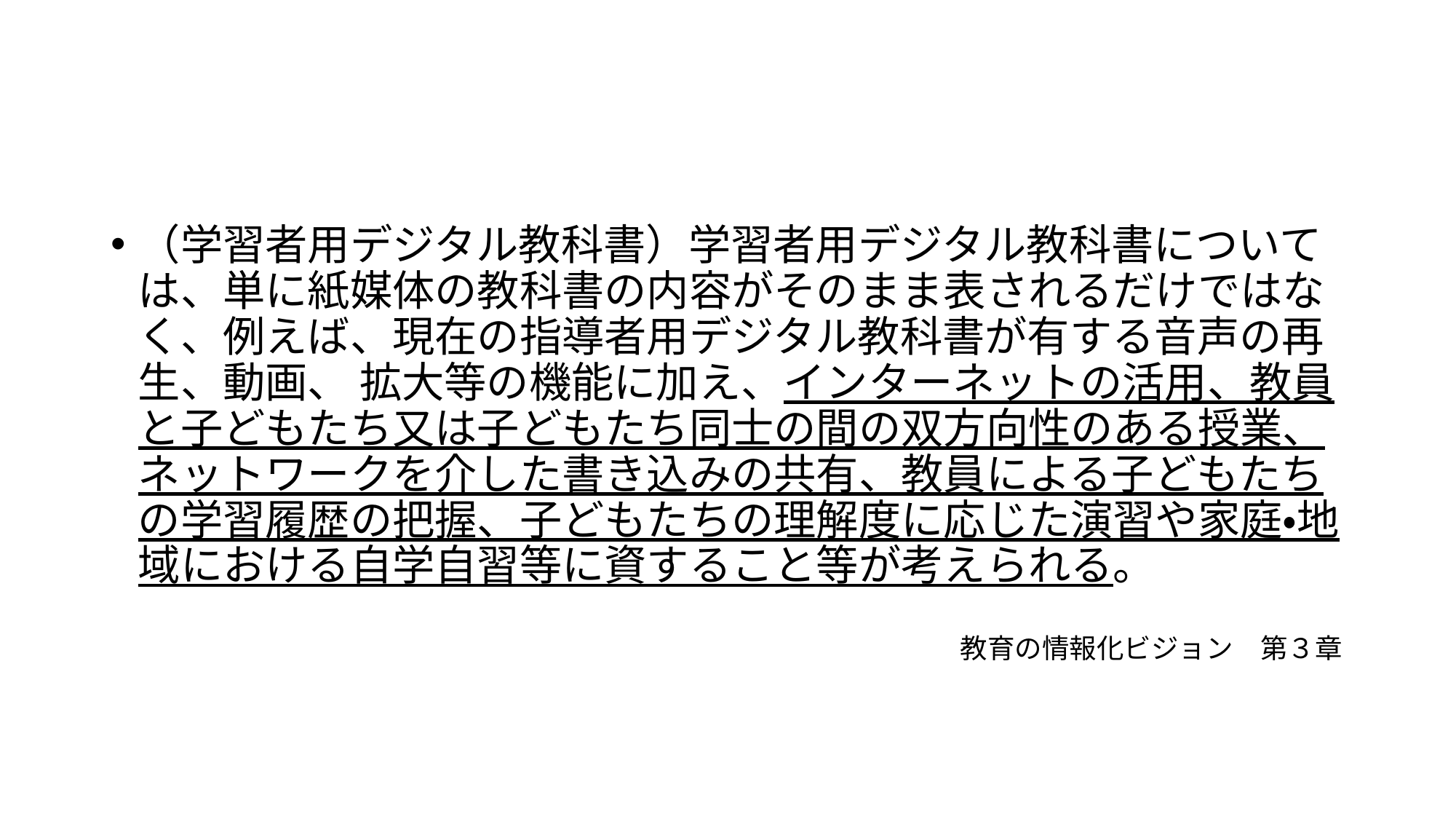

#
（学習者用デジタル教科書）学習者用デジタル教科書については、単に紙媒体の教科書の内容がそのまま表されるだけではなく、例えば、現在の指導者用デジタル教科書が有する音声の再生、動画、 拡大等の機能に加え、インターネットの活用、教員と子どもたち又は子どもたち同士の間の双方向性のある授業、ネットワークを介した書き込みの共有、教員による子どもたちの学習履歴の把握、子どもたちの理解度に応じた演習や家庭・地域における自学自習等に資すること等が考えられる。
教育の情報化ビジョン　第３章